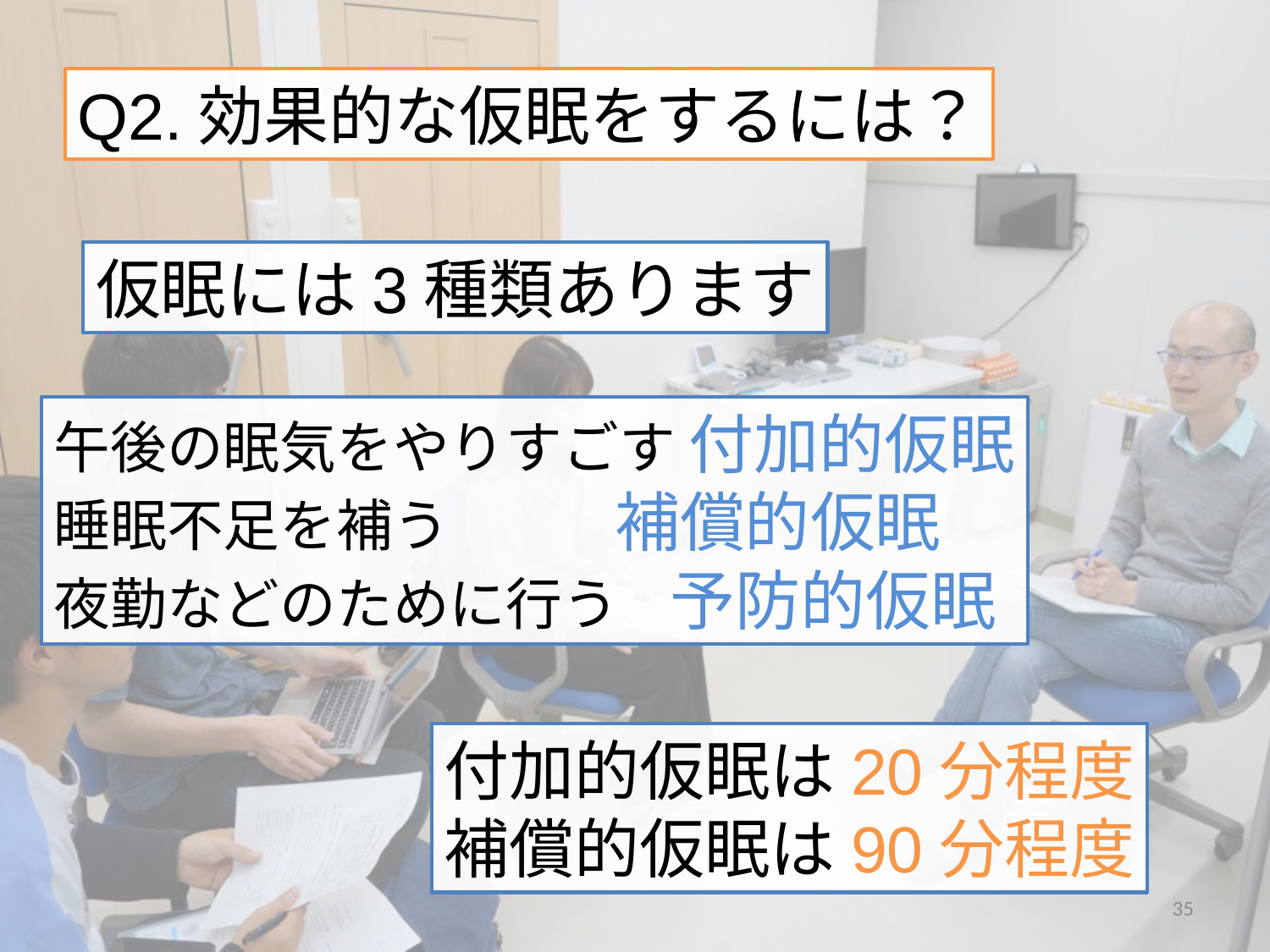

Q2.効果的な仮眠をするには？
仮眠には3種類あります
午後の眠気をやりすごす 付加的仮眠
睡眠不足を補う             補償的仮眠
夜勤などのために行う    予防的仮眠
付加的仮眠は20分程度
補償的仮眠は90分程度
35